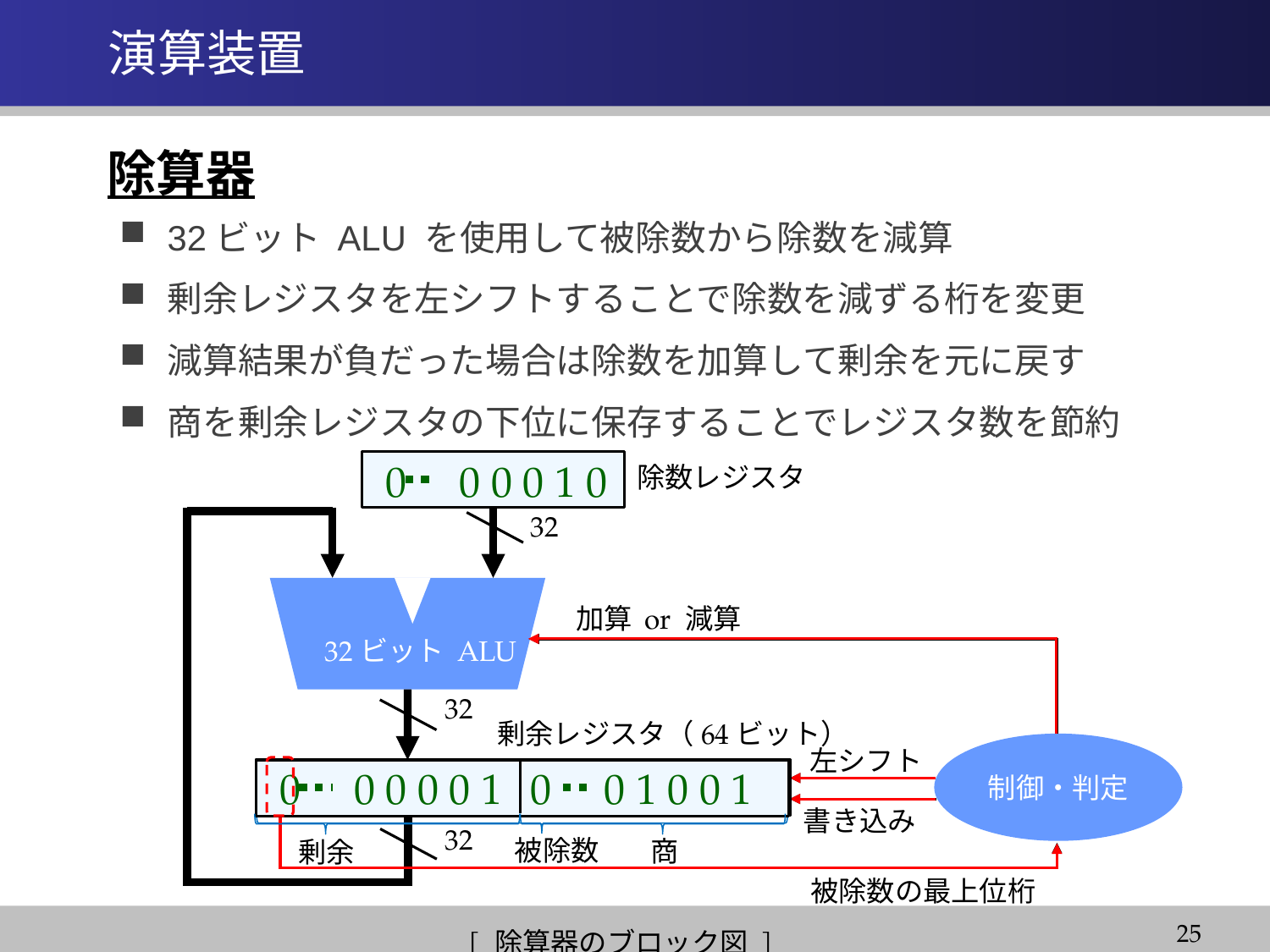

# 演算装置
除算器
32ビット ALU を使用して被除数から除数を減算
剰余レジスタを左シフトすることで除数を減ずる桁を変更
減算結果が負だった場合は除数を加算して剰余を元に戻す
商を剰余レジスタの下位に保存することでレジスタ数を節約

0     0 0 0 1 0

除数レジスタ
32

加算 or 減算
32ビット ALU
32
剰余レジスタ（64ビット）
制御・判定
左シフト
0     0 0 0 0 0
1 1 0        0 1

0     0 0 0 0 0
0 1 1 0        0

0     0 0 0 0
0     1 0 0 1 1 0

1     1 1 1 0 1
0     1 0 0 1 1

0     0 0 0 0 0
0     1 0 0 1 1
0     0 0 0 1 0
0 1 1 0        0

0     0 0 0 0 1
0     0 1 0 0 1

書き込み

被除数

商
剰余
32
被除数の最上位桁
25
[ 除算器のブロック図 ]